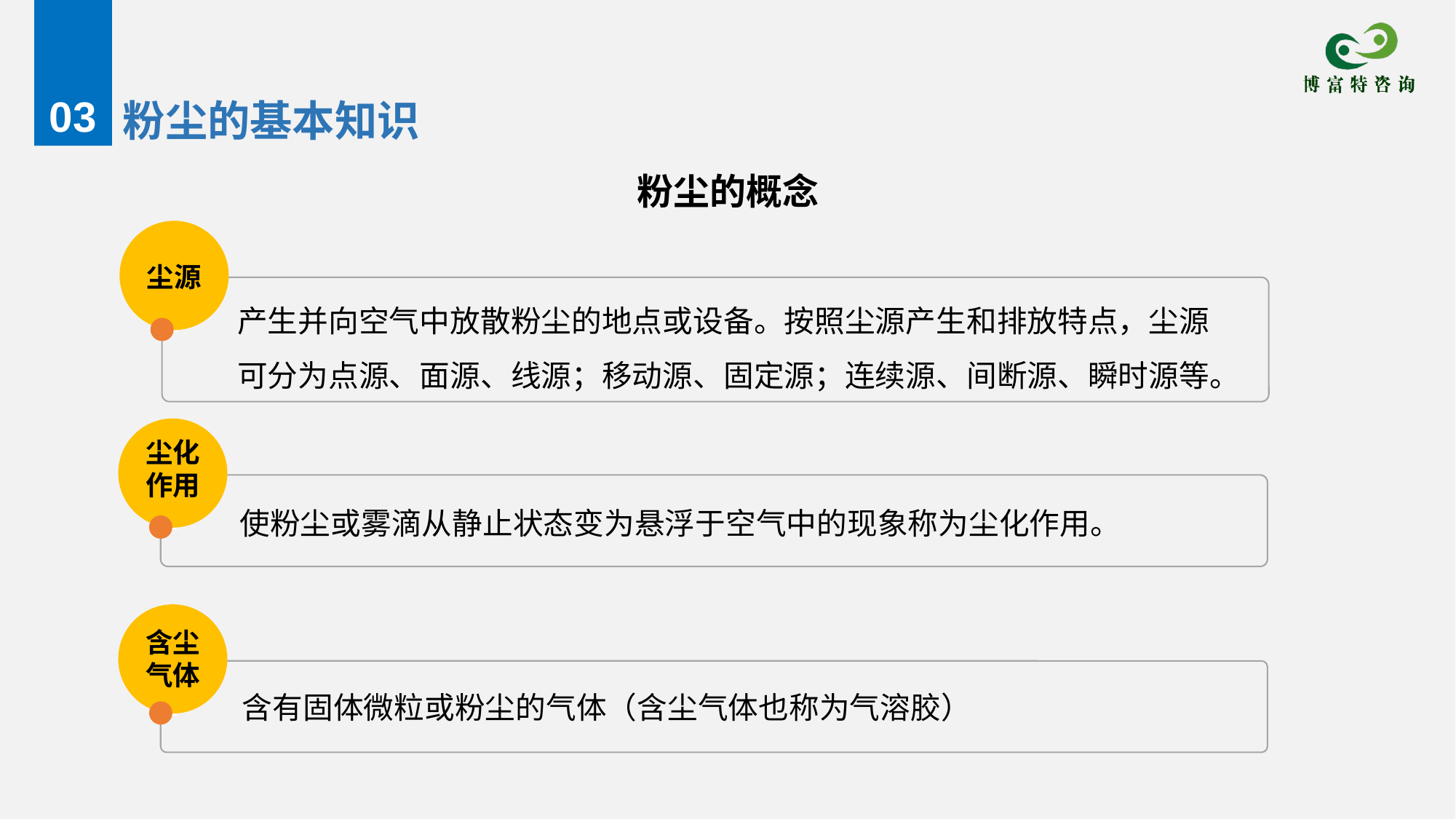

03
粉尘的基本知识
粉尘的概念

尘源

产生并向空气中放散粉尘的地点或设备。按照尘源产生和排放特点，尘源可分为点源、面源、线源；移动源、固定源；连续源、间断源、瞬时源等。
01

尘化
作用

使粉尘或雾滴从静止状态变为悬浮于空气中的现象称为尘化作用。
01

含尘气体

含有固体微粒或粉尘的气体（含尘气体也称为气溶胶）
01